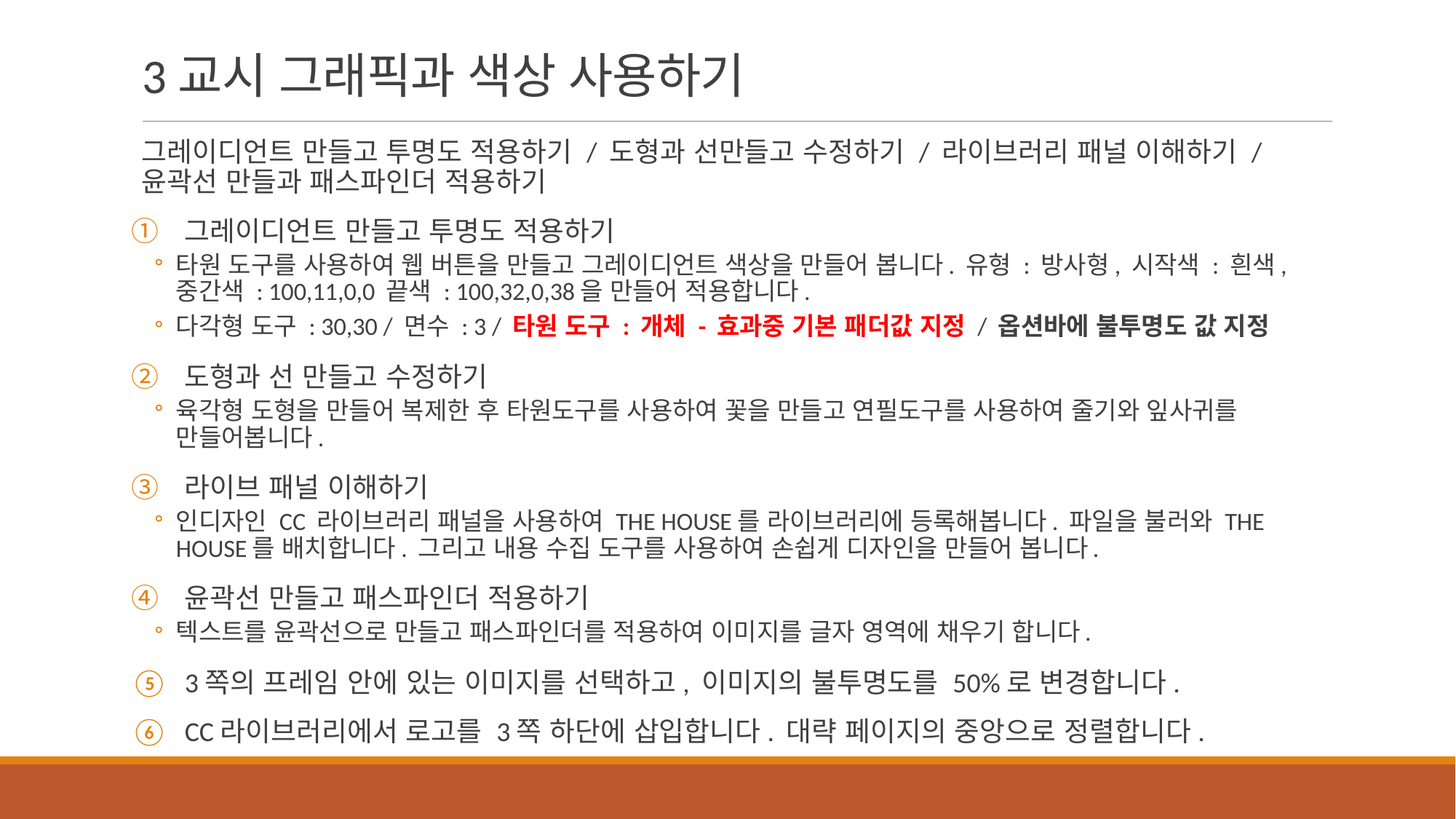

# 3교시 그래픽과 색상 사용하기
그레이디언트 만들고 투명도 적용하기 / 도형과 선만들고 수정하기 / 라이브러리 패널 이해하기 / 윤곽선 만들과 패스파인더 적용하기
그레이디언트 만들고 투명도 적용하기
타원 도구를 사용하여 웹 버튼을 만들고 그레이디언트 색상을 만들어 봅니다. 유형 : 방사형, 시작색 : 흰색, 중간색 : 100,11,0,0 끝색 : 100,32,0,38을 만들어 적용합니다.
다각형 도구 : 30,30 / 면수 : 3 / 타원 도구 : 개체 - 효과중 기본 패더값 지정 / 옵션바에 불투명도 값 지정
도형과 선 만들고 수정하기
육각형 도형을 만들어 복제한 후 타원도구를 사용하여 꽃을 만들고 연필도구를 사용하여 줄기와 잎사귀를 만들어봅니다.
라이브 패널 이해하기
인디자인 CC 라이브러리 패널을 사용하여 THE HOUSE를 라이브러리에 등록해봅니다. 파일을 불러와 THE HOUSE를 배치합니다. 그리고 내용 수집 도구를 사용하여 손쉽게 디자인을 만들어 봅니다.
윤곽선 만들고 패스파인더 적용하기
텍스트를 윤곽선으로 만들고 패스파인더를 적용하여 이미지를 글자 영역에 채우기 합니다.
3쪽의 프레임 안에 있는 이미지를 선택하고, 이미지의 불투명도를 50%로 변경합니다.
CC라이브러리에서 로고를 3쪽 하단에 삽입합니다. 대략 페이지의 중앙으로 정렬합니다.